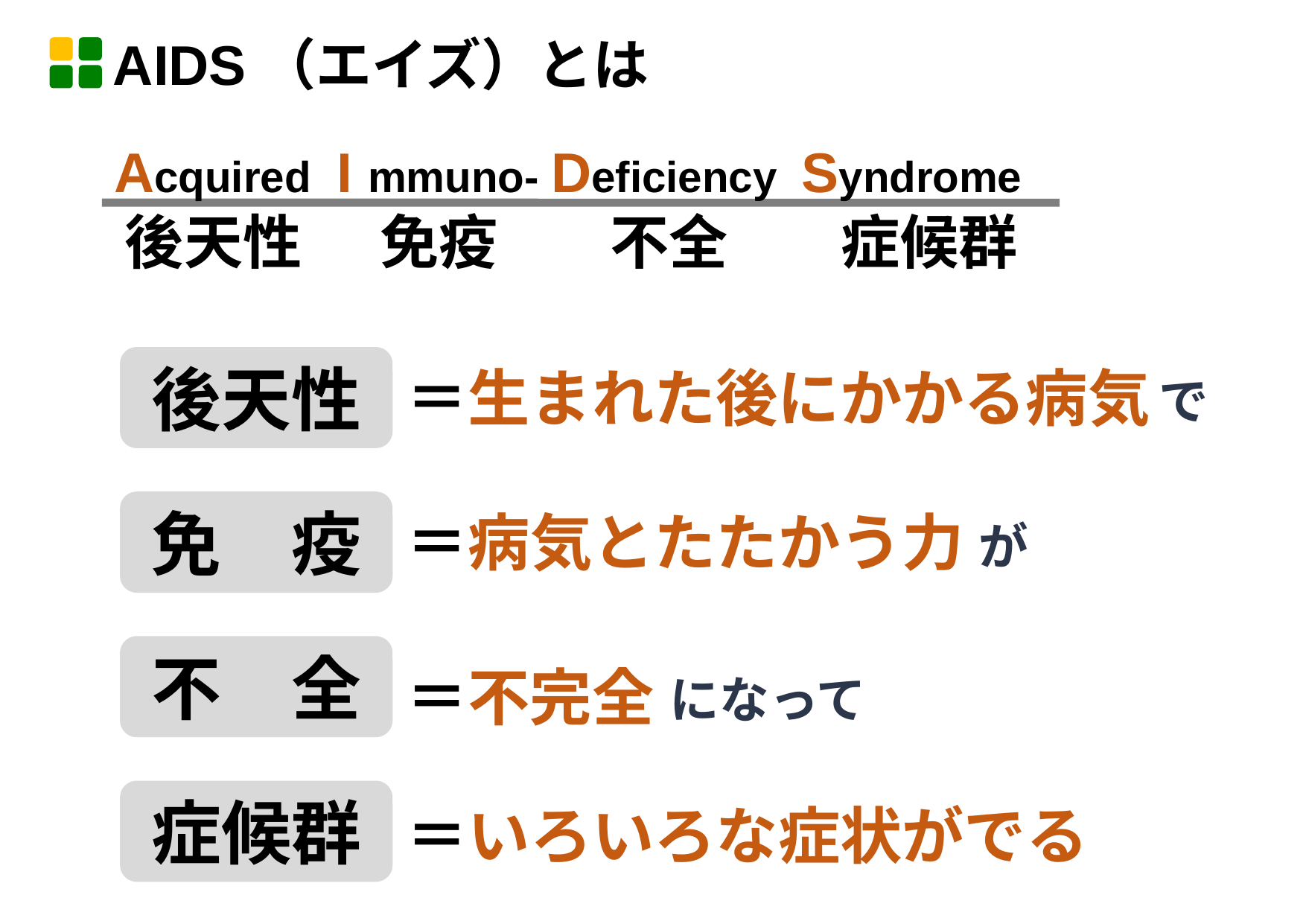

AIDS（エイズ）とは

Acquired  I mmuno- Deficiency  Syndrome

後天性
免疫
不全
症候群
後天性
＝生まれた後にかかる病気
で

免　疫
＝病気とたたかう力
が
不　全
＝不完全
になって
症候群
＝いろいろな症状がでる